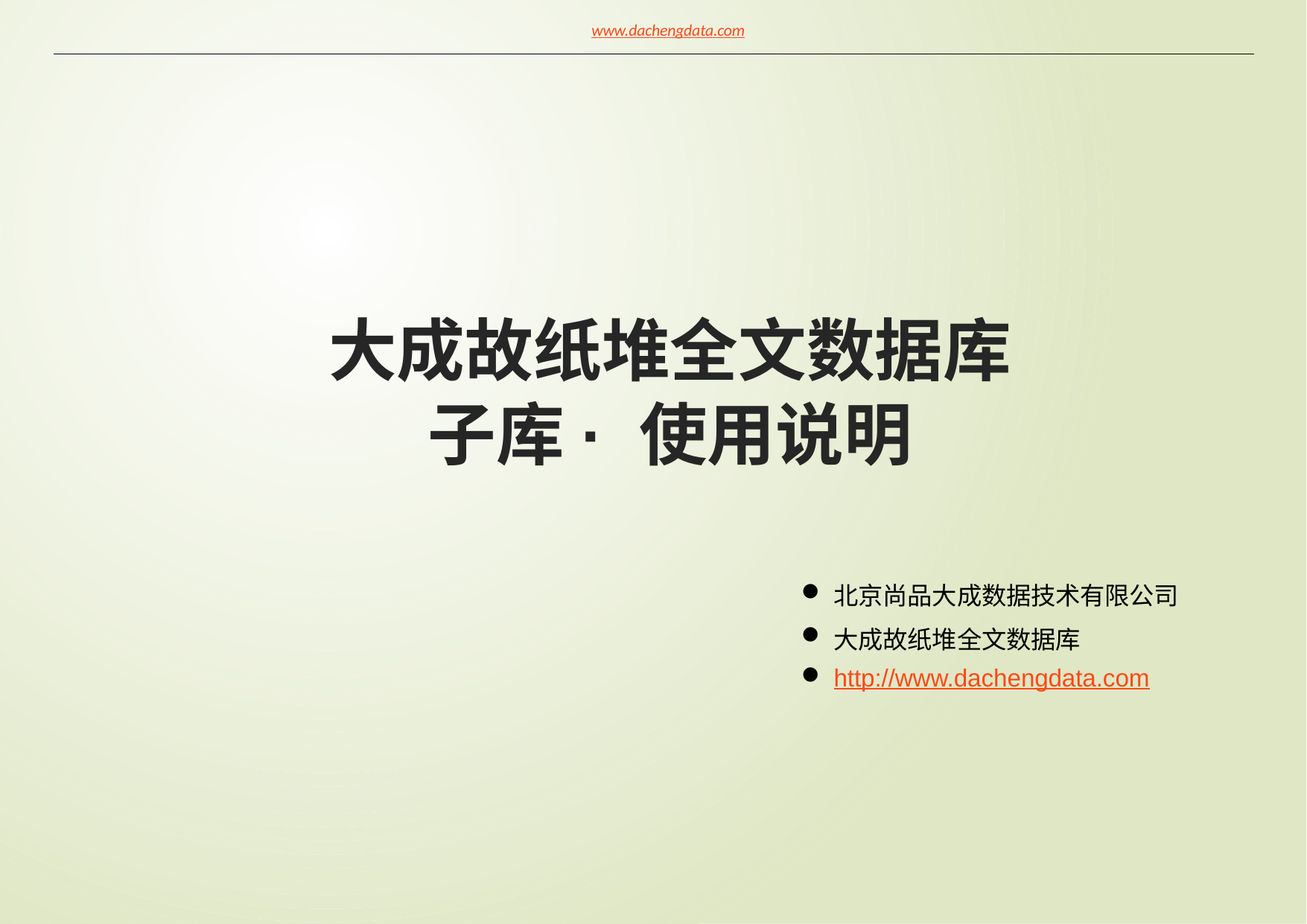

www.dachengdata.com

大成故纸堆全文数据库
子库· 使用说明
| 北京尚品大成数据技术有限公司 |
| --- |
| 大成故纸堆全文数据库 |
| http://www.dachengdata.com |
|  |